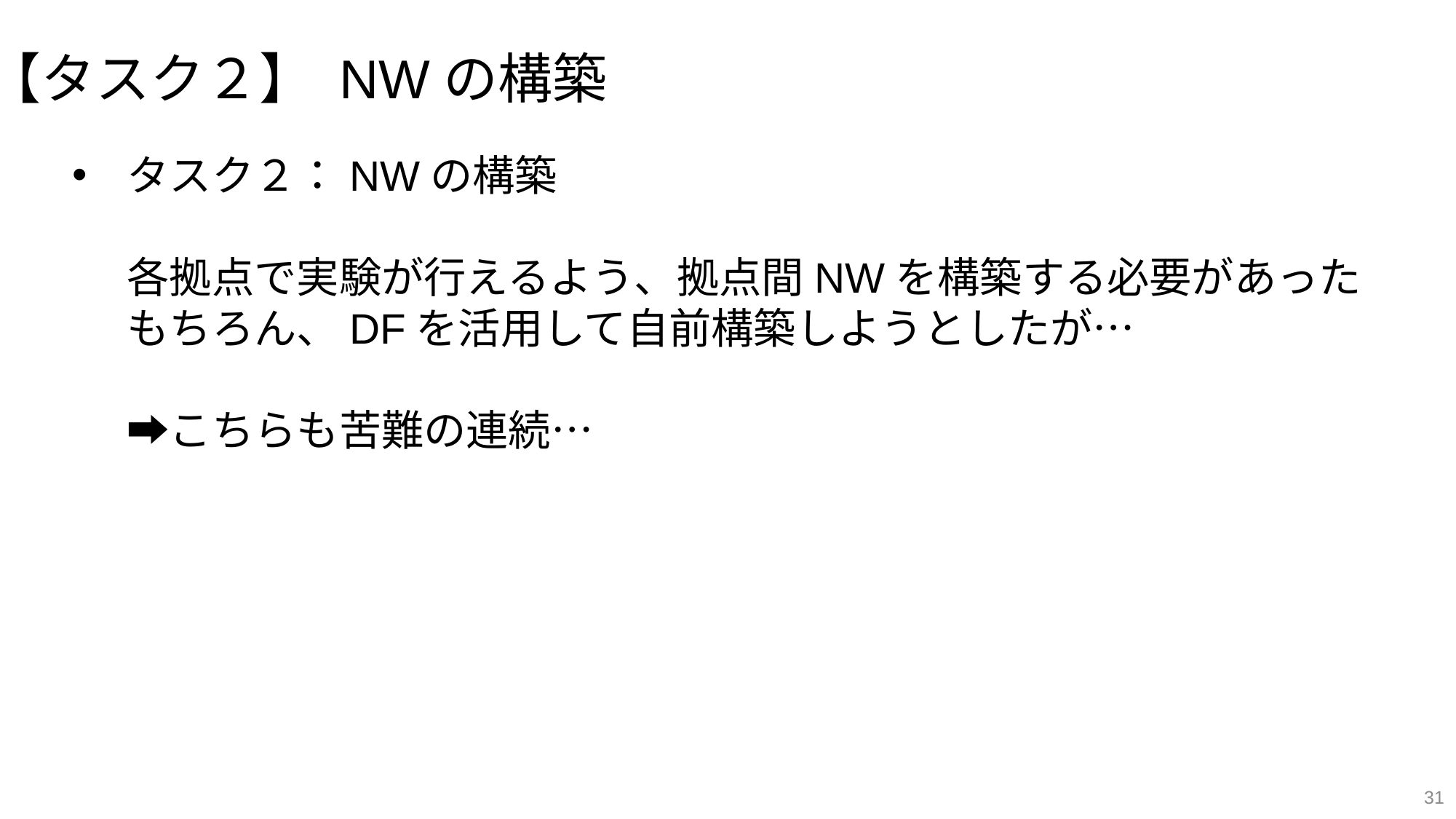

【タスク２】 NWの構築
タスク２：NWの構築
各拠点で実験が行えるよう、拠点間NWを構築する必要があった
もちろん、DFを活用して自前構築しようとしたが…
➡こちらも苦難の連続…

31